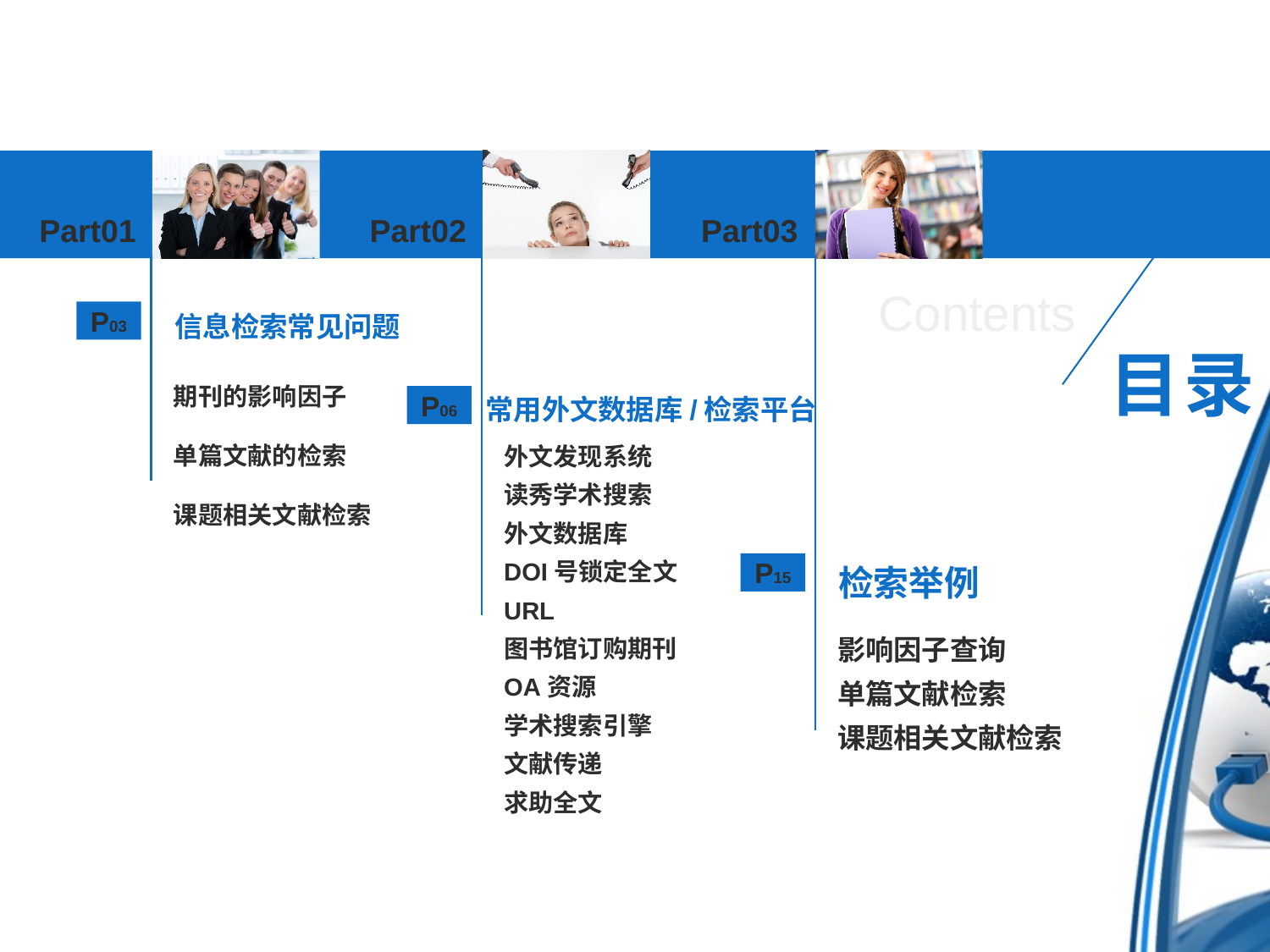

Part01
Part02
Part03
Contents
P03
信息检索常见问题
目录
期刊的影响因子
单篇文献的检索
课题相关文献检索
P06
常用外文数据库/检索平台
外文发现系统
读秀学术搜索
外文数据库
DOI号锁定全文URL
图书馆订购期刊
OA资源
学术搜索引擎
文献传递
求助全文

P15
检索举例
影响因子查询
单篇文献检索
课题相关文献检索